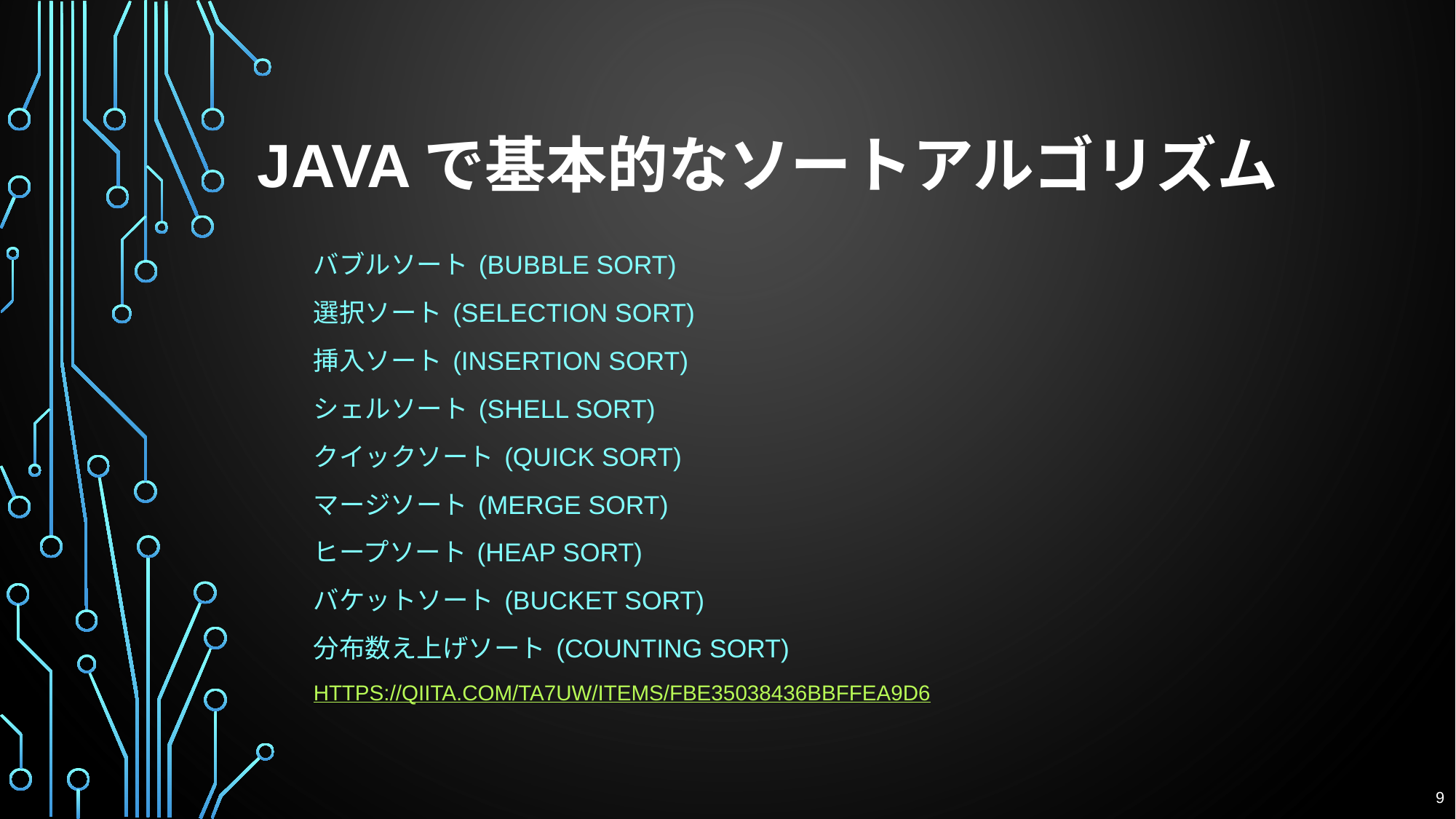

# Javaで基本的なソートアルゴリズム

バブルソート (Bubble Sort)
選択ソート (Selection Sort)
挿入ソート (Insertion Sort)
シェルソート (Shell Sort)
クイックソート (Quick Sort)
マージソート (Merge Sort)
ヒープソート (Heap Sort)
バケットソート (Bucket Sort)
分布数え上げソート (Counting Sort)
https://qiita.com/ta7uw/items/fbe35038436bbffea9d6
9